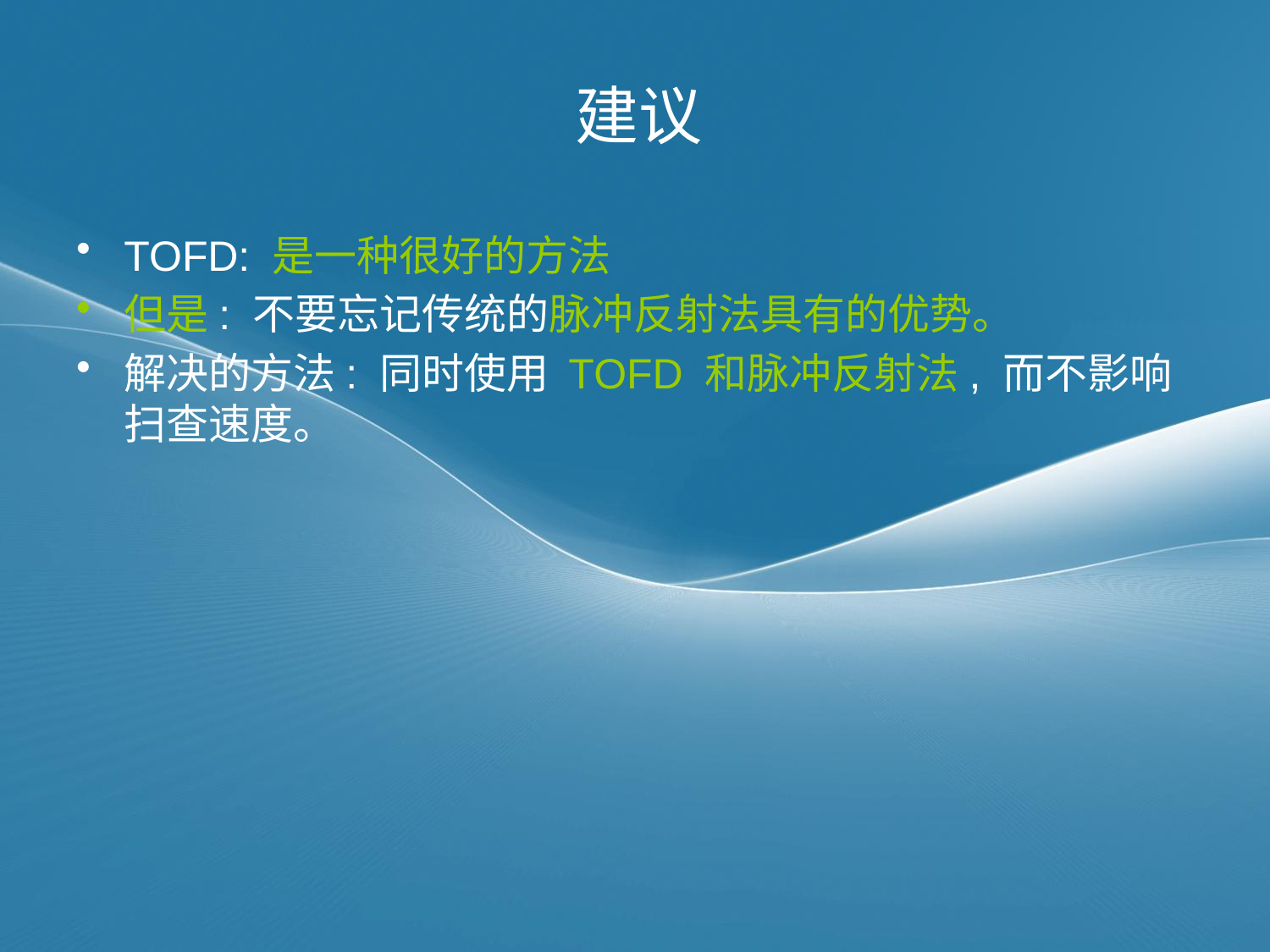

# 建议
TOFD: 是一种很好的方法
但是: 不要忘记传统的脉冲反射法具有的优势。
解决的方法: 同时使用 TOFD 和脉冲反射法, 而不影响扫查速度。